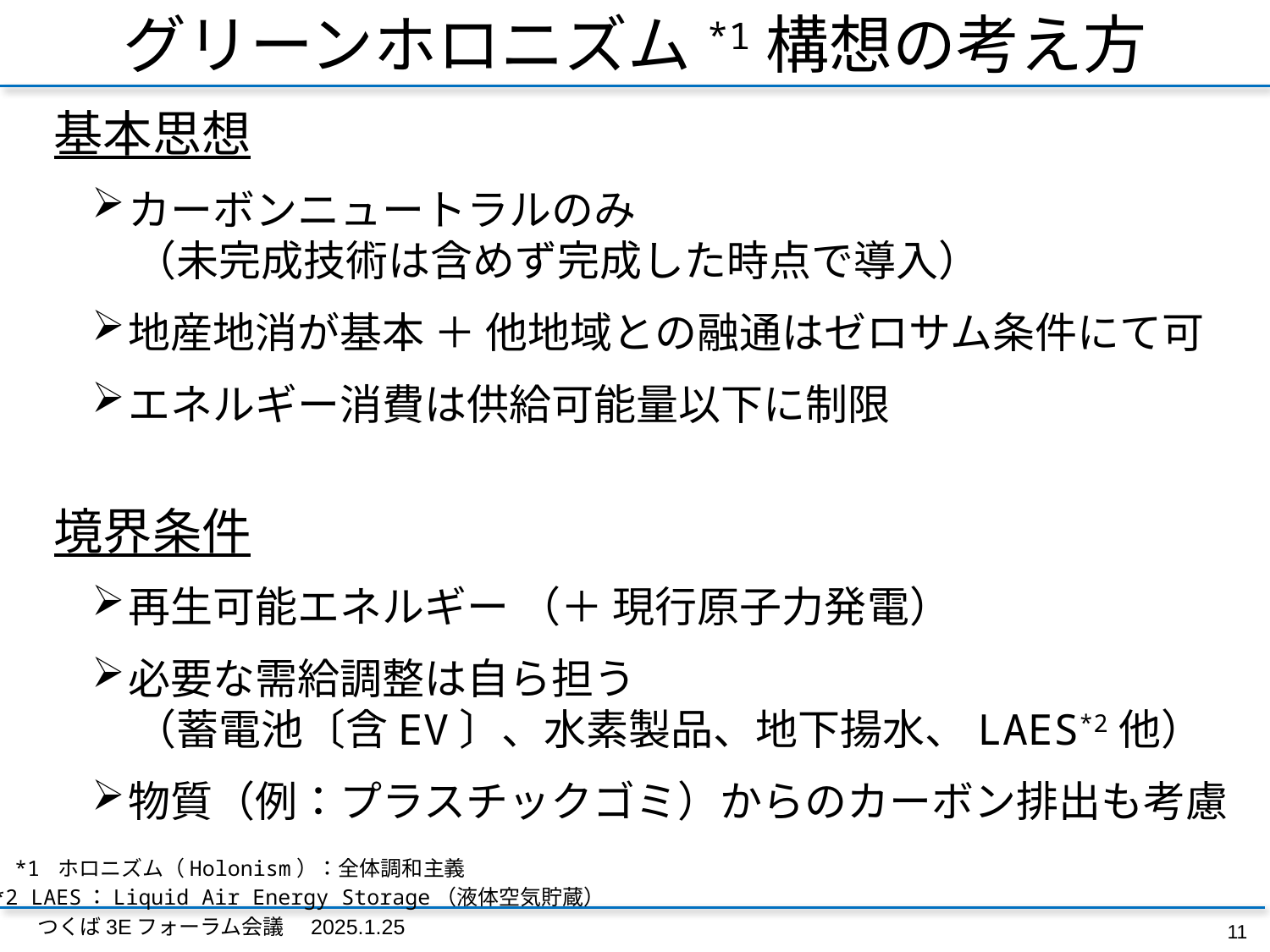

# グリーンホロニズム*1構想の考え方
基本思想
カーボンニュートラルのみ
　（未完成技術は含めず完成した時点で導入）
地産地消が基本 ＋ 他地域との融通はゼロサム条件にて可
エネルギー消費は供給可能量以下に制限

境界条件
再生可能エネルギー （＋ 現行原子力発電）
必要な需給調整は自ら担う
　（蓄電池〔含EV〕、水素製品、地下揚水、LAES*2他）
物質（例：プラスチックゴミ）からのカーボン排出も考慮
*1 ホロニズム（Holonism）：全体調和主義
*2 LAES：Liquid Air Energy Storage（液体空気貯蔵）